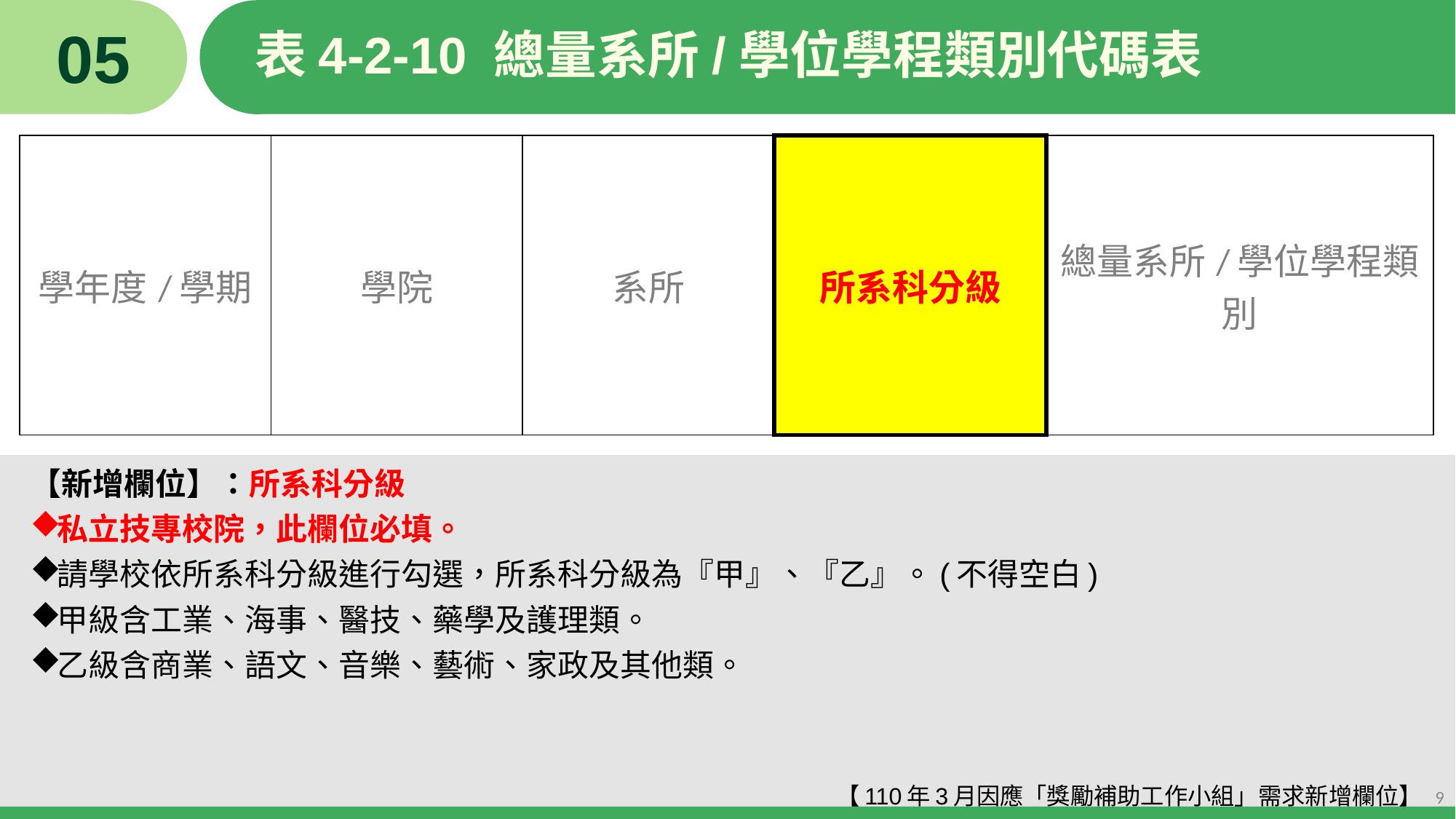

05
# 表4-2-10 總量系所/學位學程類別代碼表
| 學年度/學期 | 學院 | 系所 | 所系科分級 | 總量系所/學位學程類別 |
| --- | --- | --- | --- | --- |
【新增欄位】：所系科分級
私立技專校院，此欄位必填。
請學校依所系科分級進行勾選，所系科分級為『甲』、『乙』。(不得空白)
甲級含工業、海事、醫技、藥學及護理類。
乙級含商業、語文、音樂、藝術、家政及其他類。

【110年3月因應「獎勵補助工作小組」需求新增欄位】

9